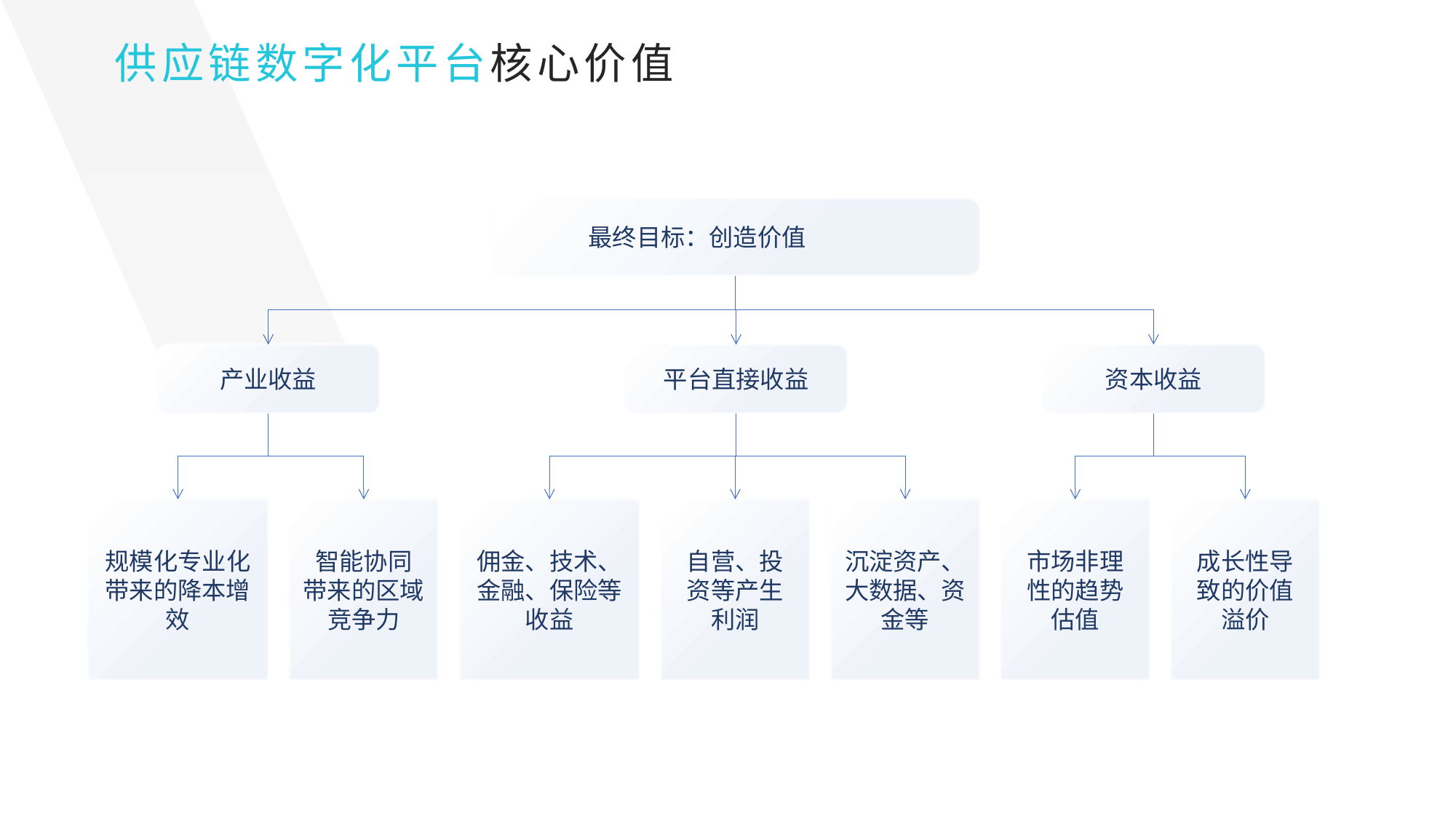

供应链数字化平台核心价值
最终目标：创造价值
产业收益
平台直接收益
资本收益
规模化专业化带来的降本增效
智能协同
带来的区域竞争力
佣金、技术、金融、保险等收益
自营、投
资等产生
利润
沉淀资产、
大数据、资金等
市场非理
性的趋势
估值
成长性导
致的价值
溢价